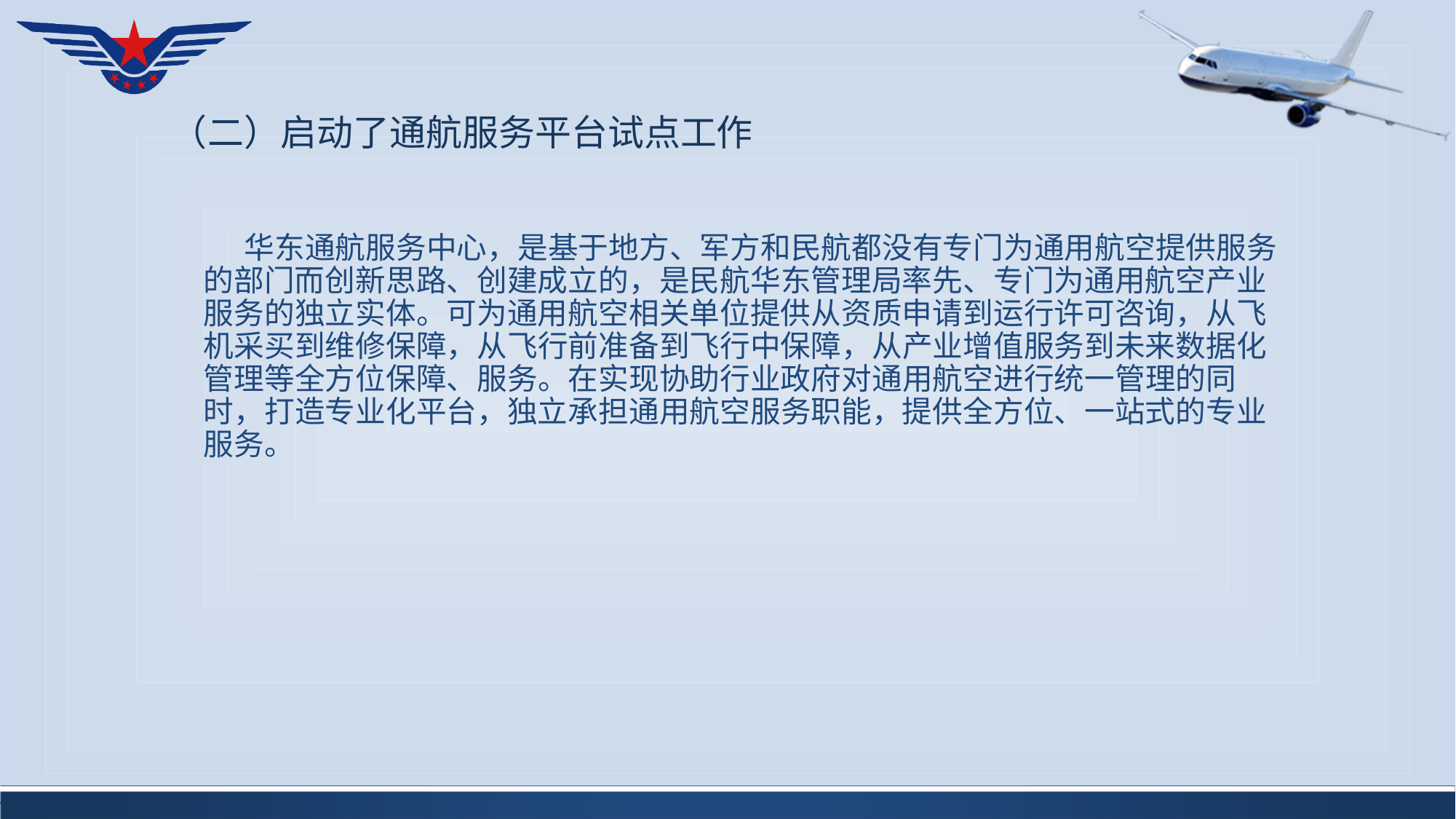

（二）启动了通航服务平台试点工作
         华东通航服务中心，是基于地方、军方和民航都没有专门为通用航空提供服务的部门而创新思路、创建成立的，是民航华东管理局率先、专门为通用航空产业服务的独立实体。可为通用航空相关单位提供从资质申请到运行许可咨询，从飞机采买到维修保障，从飞行前准备到飞行中保障，从产业增值服务到未来数据化管理等全方位保障、服务。在实现协助行业政府对通用航空进行统一管理的同时，打造专业化平台，独立承担通用航空服务职能，提供全方位、一站式的专业服务。